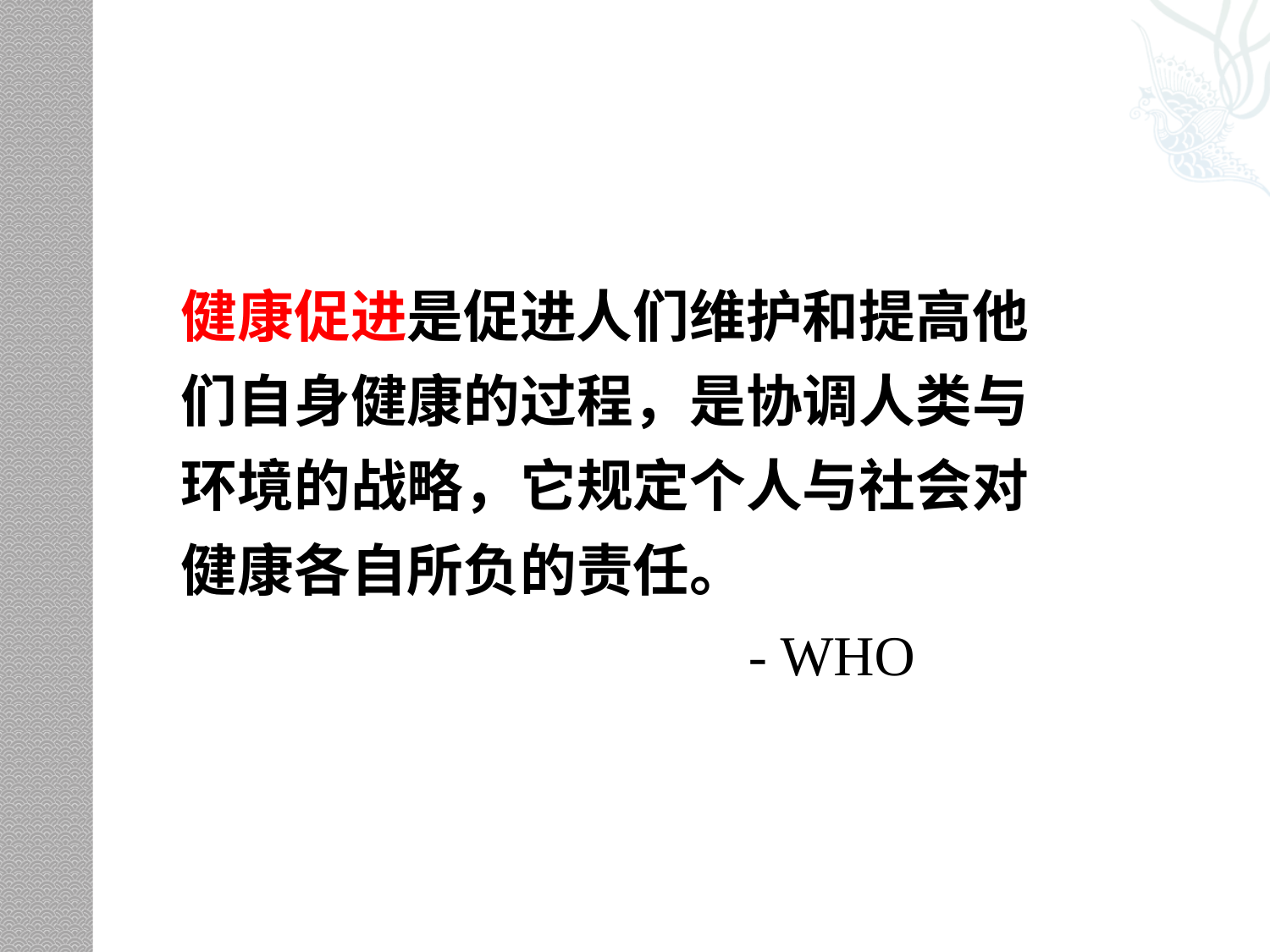

健康促进是促进人们维护和提高他们自身健康的过程，是协调人类与环境的战略，它规定个人与社会对健康各自所负的责任。
                                        - WHO